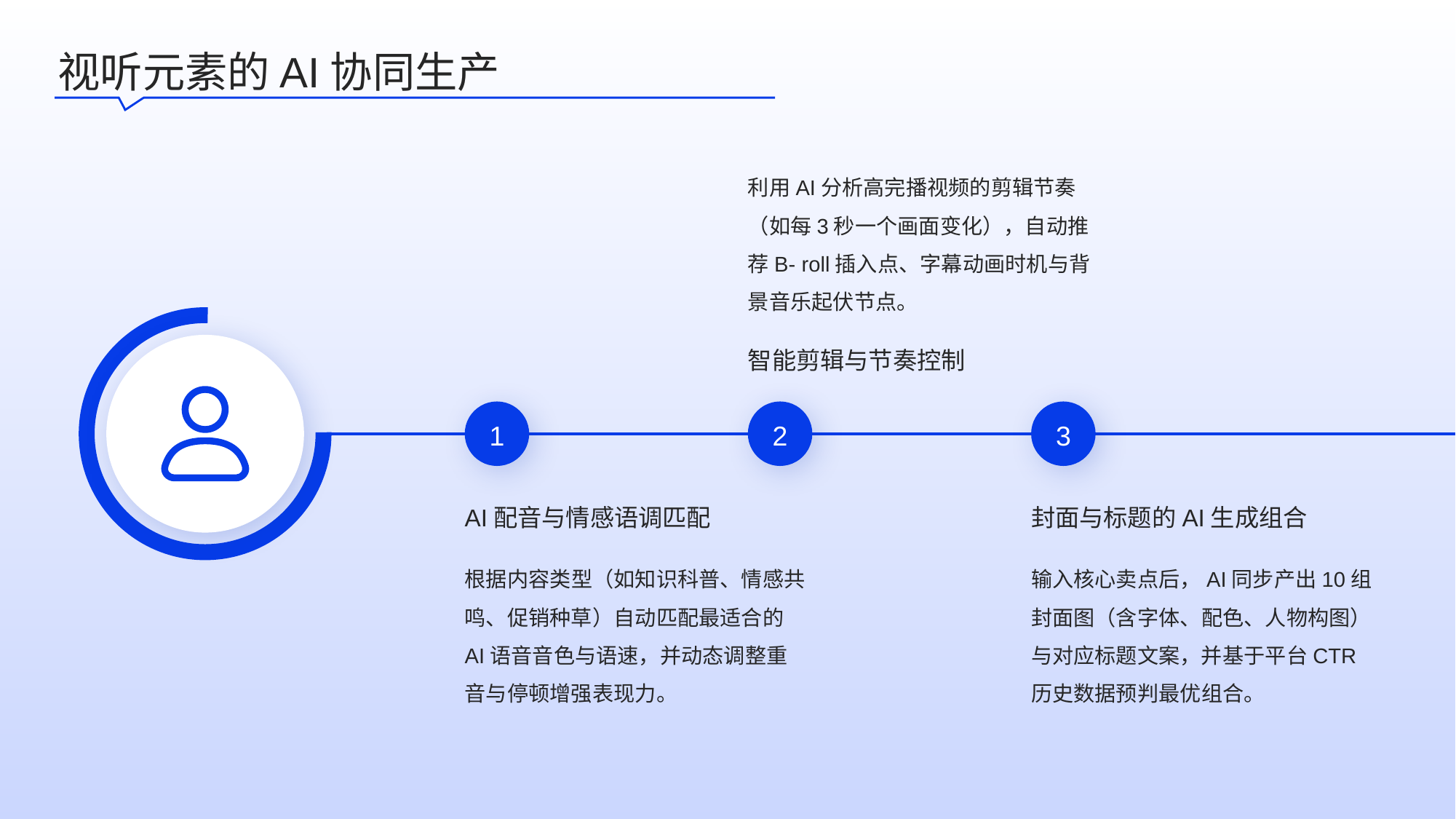

视听元素的AI协同生产

利用AI分析高完播视频的剪辑节奏（如每3秒一个画面变化），自动推荐B- roll插入点、字幕动画时机与背景音乐起伏节点。

智能剪辑与节奏控制

1
2
3
AI配音与情感语调匹配
封面与标题的AI生成组合
根据内容类型（如知识科普、情感共鸣、促销种草）自动匹配最适合的AI语音音色与语速，并动态调整重音与停顿增强表现力。
输入核心卖点后，AI同步产出10组封面图（含字体、配色、人物构图）与对应标题文案，并基于平台CTR历史数据预判最优组合。